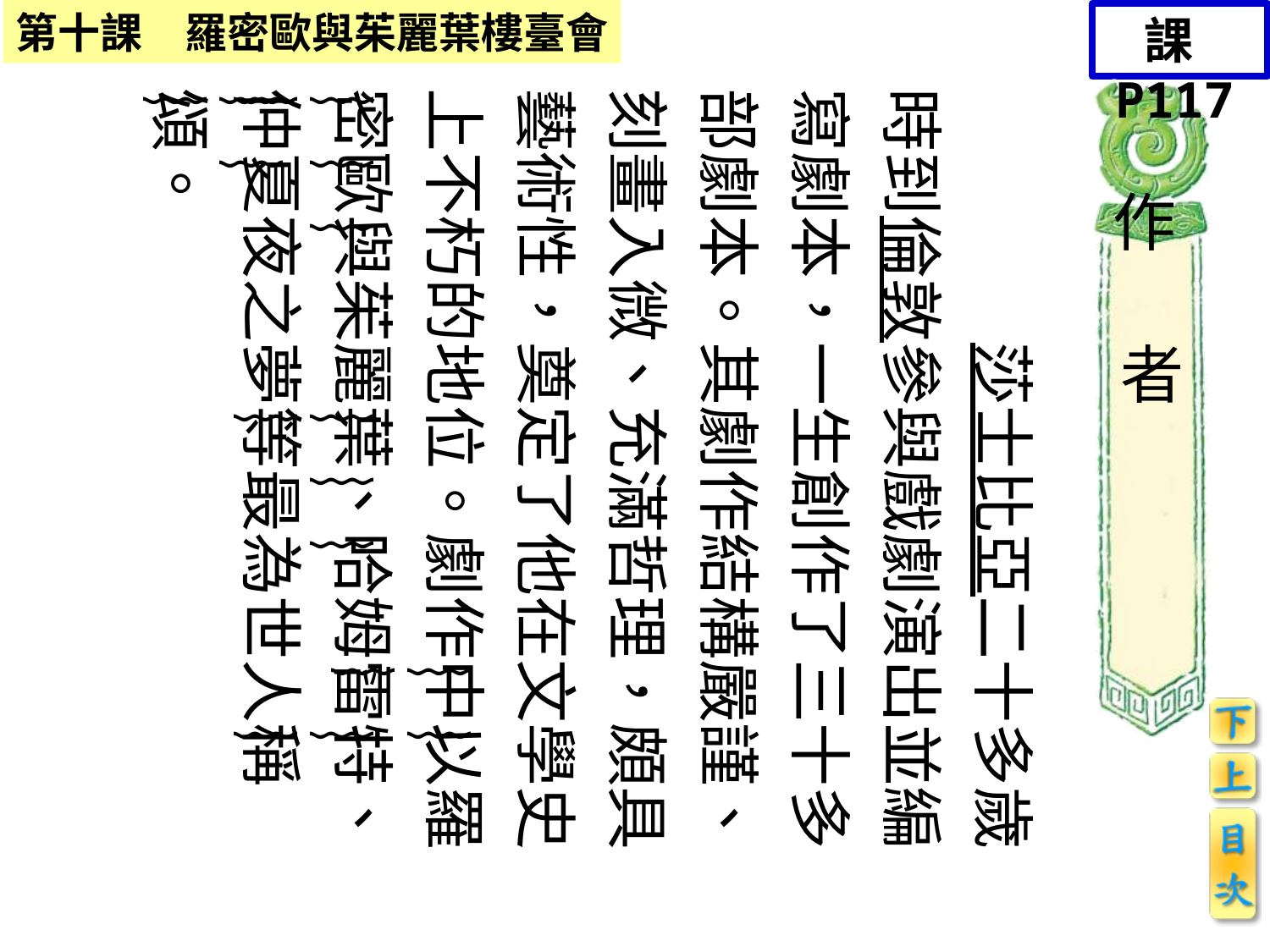

課P117
		莎士比亞二十多歲時到倫敦參與戲劇演出並編寫劇本，一生創作了三十多部劇本。其劇作結構嚴謹、刻畫入微、充滿哲理，頗具藝術性，奠定了他在文學史上不朽的地位。劇作中以羅密歐與茱麗葉、哈姆雷特、仲夏夜之夢等最為世人稱頌。
︴︴︴
︴︴︴︴
作    者
︴︴︴︴
︴︴︴
︴︴